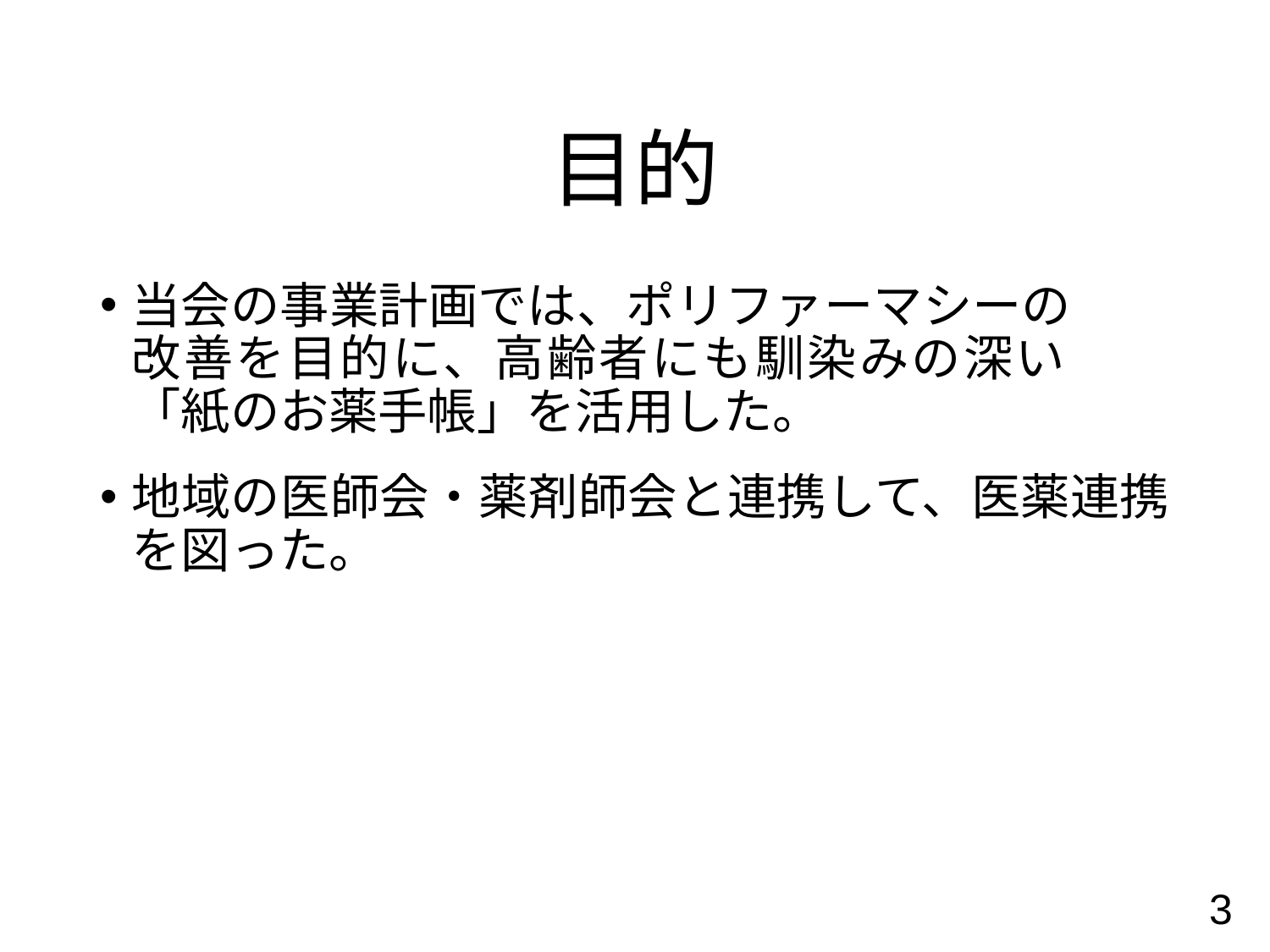

# 目的
当会の事業計画では、ポリファーマシーの　　改善を目的に、高齢者にも馴染みの深い　　「紙のお薬手帳」を活用した。
地域の医師会・薬剤師会と連携して、医薬連携を図った。
3